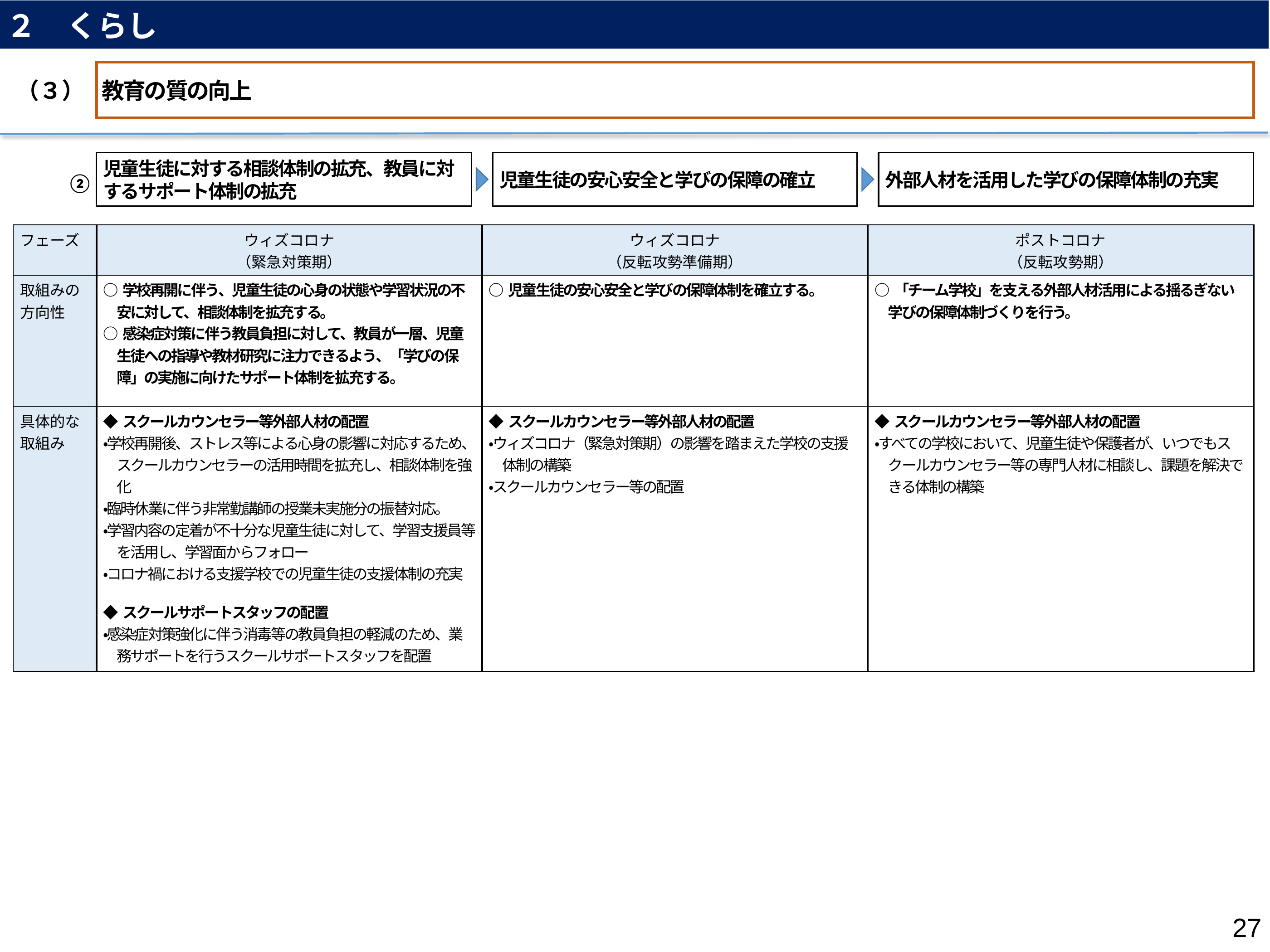

２　くらし
（３）
教育の質の向上
児童生徒に対する相談体制の拡充、教員に対するサポート体制の拡充
児童生徒の安心安全と学びの保障の確立
外部人材を活用した学びの保障体制の充実
②

| フェーズ | ウィズコロナ （緊急対策期） | ウィズコロナ （反転攻勢準備期） | ポストコロナ （反転攻勢期） |
| --- | --- | --- | --- |
| 取組みの 方向性 | ○学校再開に伴う、児童生徒の心身の状態や学習状況の不安に対して、相談体制を拡充する。 ○感染症対策に伴う教員負担に対して、教員が一層、児童生徒への指導や教材研究に注力できるよう、「学びの保障」の実施に向けたサポート体制を拡充する。 | ○児童生徒の安心安全と学びの保障体制を確立する。 | ○「チーム学校」を支える外部人材活用による揺るぎない学びの保障体制づくりを行う。 |
| 具体的な 取組み | ◆スクールカウンセラー等外部人材の配置 ・学校再開後、ストレス等による心身の影響に対応するため、スクールカウンセラーの活用時間を拡充し、相談体制を強化 ・臨時休業に伴う非常勤講師の授業未実施分の振替対応。 ・学習内容の定着が不十分な児童生徒に対して、学習支援員等を活用し、学習面からフォロー ・コロナ禍における支援学校での児童生徒の支援体制の充実 ◆スクールサポートスタッフの配置 ・感染症対策強化に伴う消毒等の教員負担の軽減のため、業務サポートを行うスクールサポートスタッフを配置 | ◆スクールカウンセラー等外部人材の配置 ・ウィズコロナ（緊急対策期）の影響を踏まえた学校の支援体制の構築 ・スクールカウンセラー等の配置 | ◆スクールカウンセラー等外部人材の配置 ・すべての学校において、児童生徒や保護者が、いつでもスクールカウンセラー等の専門人材に相談し、課題を解決できる体制の構築 |
27